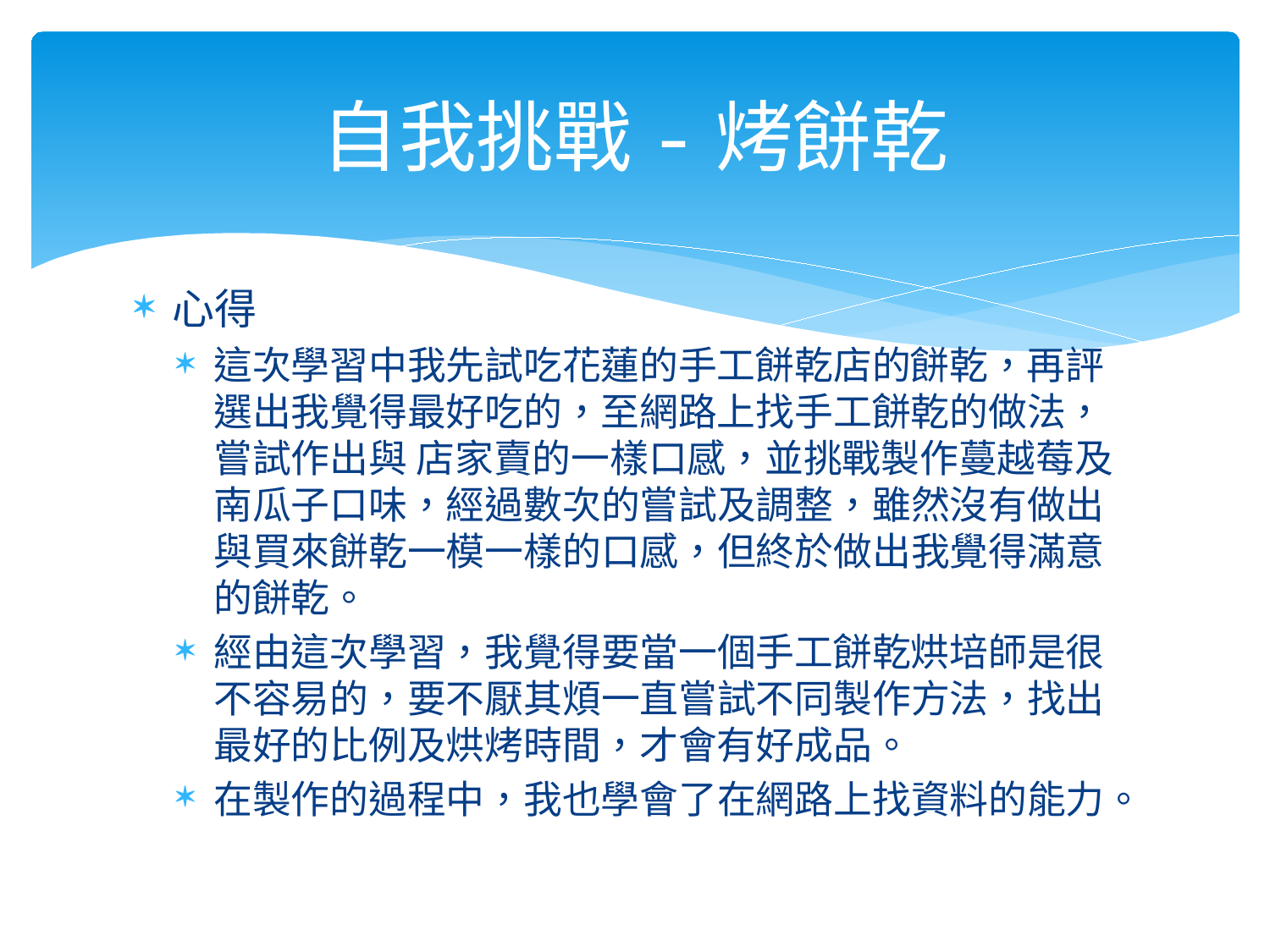

# 自我挑戰-烤餅乾
心得
這次學習中我先試吃花蓮的手工餅乾店的餅乾，再評選出我覺得最好吃的，至網路上找手工餅乾的做法，嘗試作出與 店家賣的一樣口感，並挑戰製作蔓越莓及南瓜子口味，經過數次的嘗試及調整，雖然沒有做出與買來餅乾一模一樣的口感，但終於做出我覺得滿意的餅乾。
經由這次學習，我覺得要當一個手工餅乾烘培師是很不容易的，要不厭其煩一直嘗試不同製作方法，找出最好的比例及烘烤時間，才會有好成品。
在製作的過程中，我也學會了在網路上找資料的能力。